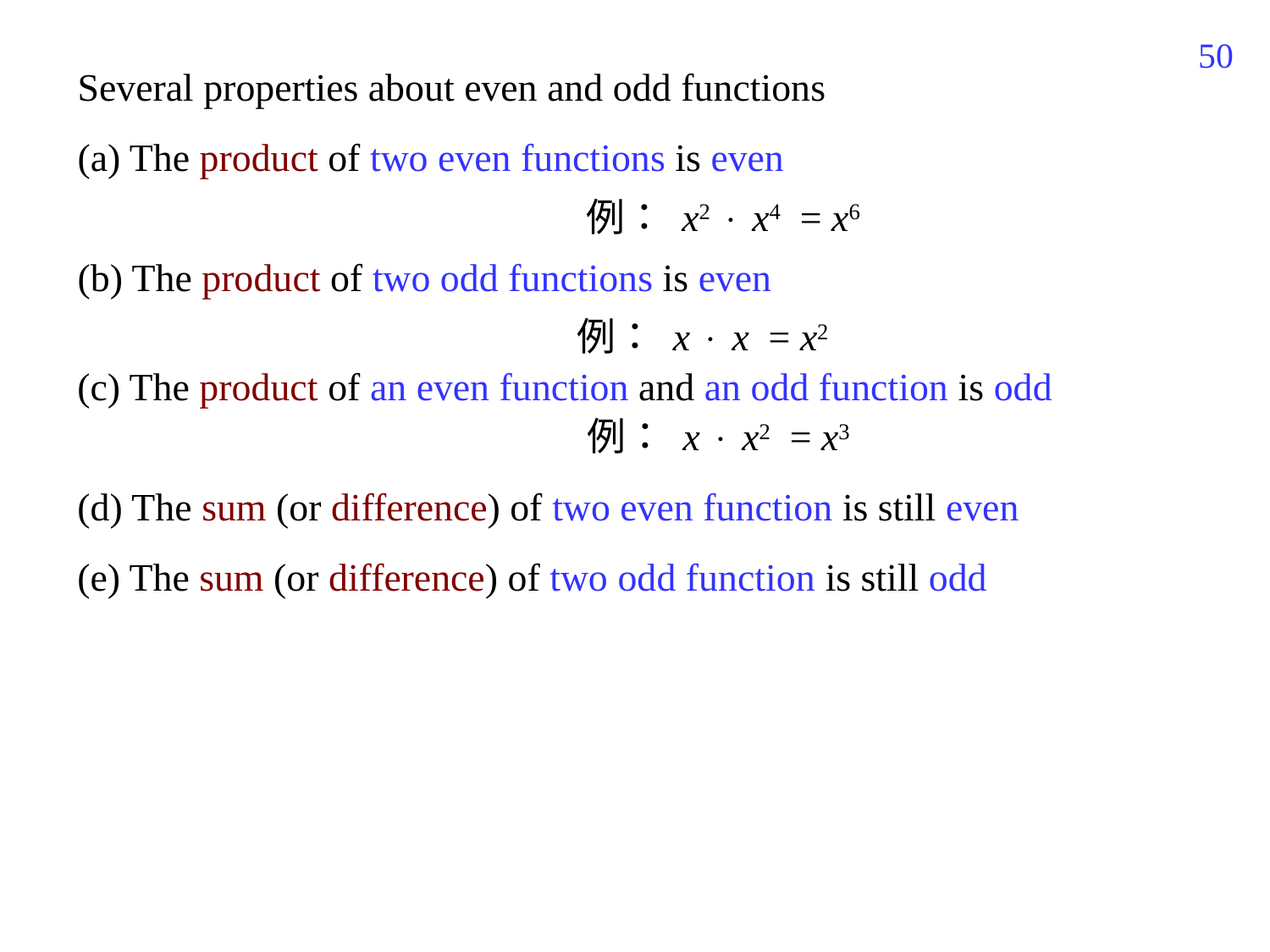

50
Several properties about even and odd functions
(a) The product of two even functions is even
例： x2 ⋅ x4  = x6
(b) The product of two odd functions is even
例： x ⋅ x  = x2
(c) The product of an even function and an odd function is odd
例： x ⋅ x2  = x3
(d) The sum (or difference) of two even function is still even
(e) The sum (or difference) of two odd function is still odd